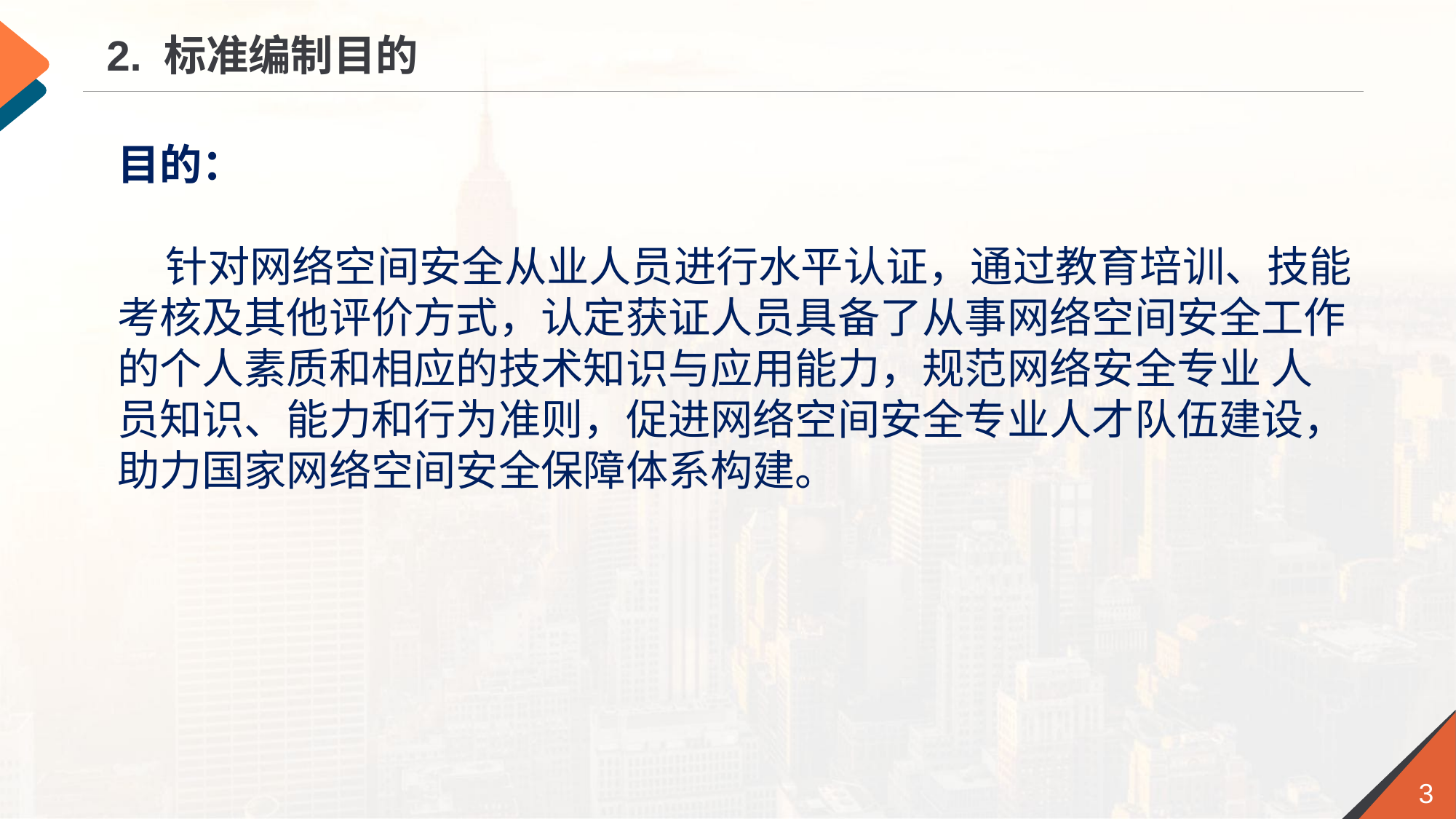

2. 标准编制目的

目的：

    针对网络空间安全从业人员进行水平认证，通过教育培训、技能考核及其他评价方式，认定获证人员具备了从事网络空间安全工作的个人素质和相应的技术知识与应用能力，规范网络安全专业 人员知识、能力和行为准则，促进网络空间安全专业人才队伍建设，助力国家网络空间安全保障体系构建。